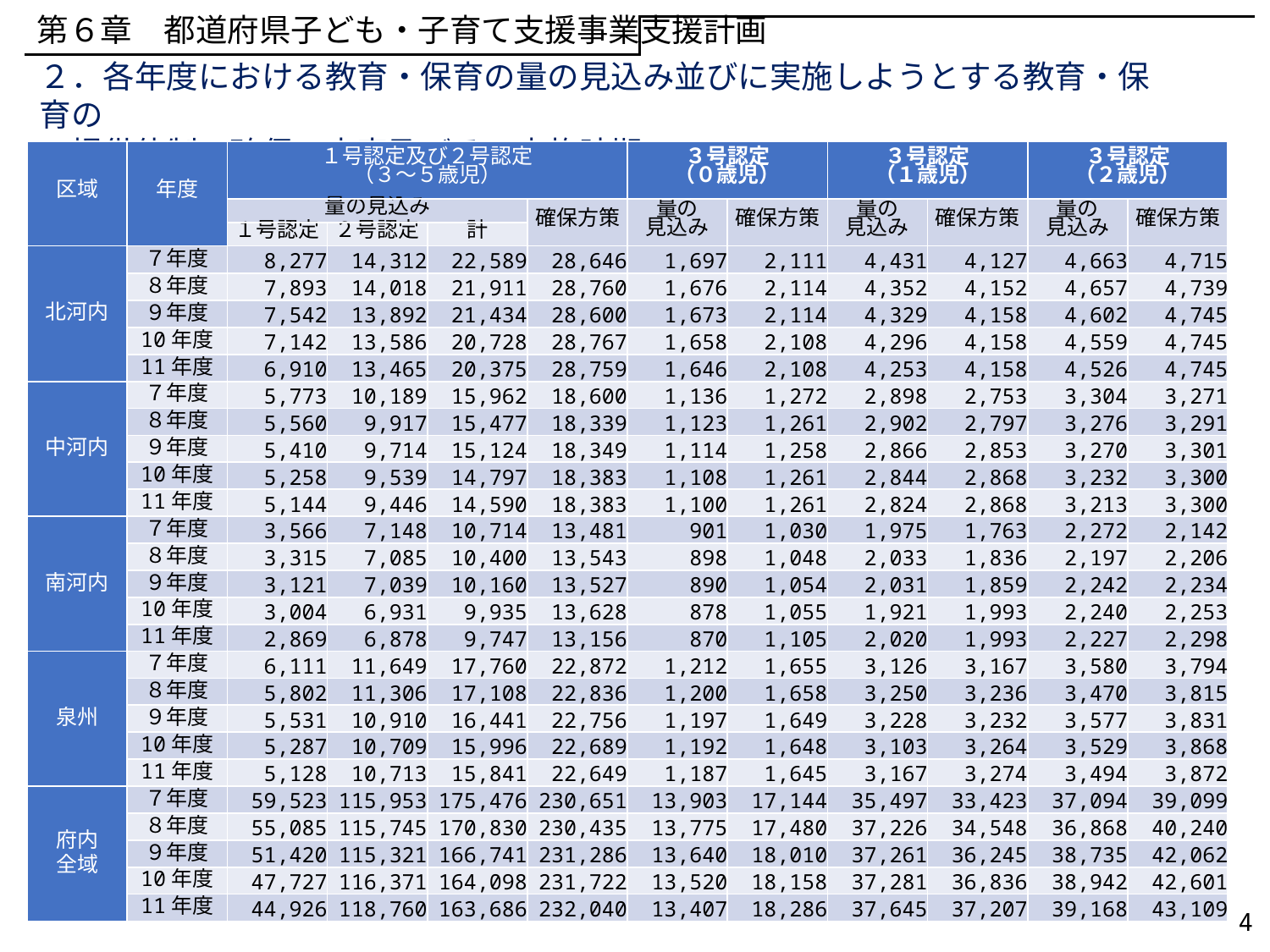

第６章　都道府県子ども・子育て支援事業支援計画

２．各年度における教育・保育の量の見込み並びに実施しようとする教育・保育の
　提供体制の確保の内容及びその実施時期
| 区域 | 年度 | １号認定及び２号認定 （３～５歳児） |  |  |  | ３号認定 （０歳児） |  | ３号認定 （１歳児） |  | ３号認定 （２歳児） |  |
| --- | --- | --- | --- | --- | --- | --- | --- | --- | --- | --- | --- |
|  |  | 量の見込み |  |  | 確保方策 | 量の 見込み | 確保方策 | 量の 見込み | 確保方策 | 量の 見込み | 確保方策 |
|  |  | １号認定 | ２号認定 | 計 |  |  |  |  |  |  |  |
| 北河内 | ７年度 | 8,277 | 14,312 | 22,589 | 28,646 | 1,697 | 2,111 | 4,431 | 4,127 | 4,663 | 4,715 |
|  | ８年度 | 7,893 | 14,018 | 21,911 | 28,760 | 1,676 | 2,114 | 4,352 | 4,152 | 4,657 | 4,739 |
|  | ９年度 | 7,542 | 13,892 | 21,434 | 28,600 | 1,673 | 2,114 | 4,329 | 4,158 | 4,602 | 4,745 |
|  | 10年度 | 7,142 | 13,586 | 20,728 | 28,767 | 1,658 | 2,108 | 4,296 | 4,158 | 4,559 | 4,745 |
|  | 11年度 | 6,910 | 13,465 | 20,375 | 28,759 | 1,646 | 2,108 | 4,253 | 4,158 | 4,526 | 4,745 |
| 中河内 | ７年度 | 5,773 | 10,189 | 15,962 | 18,600 | 1,136 | 1,272 | 2,898 | 2,753 | 3,304 | 3,271 |
|  | ８年度 | 5,560 | 9,917 | 15,477 | 18,339 | 1,123 | 1,261 | 2,902 | 2,797 | 3,276 | 3,291 |
|  | ９年度 | 5,410 | 9,714 | 15,124 | 18,349 | 1,114 | 1,258 | 2,866 | 2,853 | 3,270 | 3,301 |
|  | 10年度 | 5,258 | 9,539 | 14,797 | 18,383 | 1,108 | 1,261 | 2,844 | 2,868 | 3,232 | 3,300 |
|  | 11年度 | 5,144 | 9,446 | 14,590 | 18,383 | 1,100 | 1,261 | 2,824 | 2,868 | 3,213 | 3,300 |
| 南河内 | ７年度 | 3,566 | 7,148 | 10,714 | 13,481 | 901 | 1,030 | 1,975 | 1,763 | 2,272 | 2,142 |
|  | ８年度 | 3,315 | 7,085 | 10,400 | 13,543 | 898 | 1,048 | 2,033 | 1,836 | 2,197 | 2,206 |
|  | ９年度 | 3,121 | 7,039 | 10,160 | 13,527 | 890 | 1,054 | 2,031 | 1,859 | 2,242 | 2,234 |
|  | 10年度 | 3,004 | 6,931 | 9,935 | 13,628 | 878 | 1,055 | 1,921 | 1,993 | 2,240 | 2,253 |
|  | 11年度 | 2,869 | 6,878 | 9,747 | 13,156 | 870 | 1,105 | 2,020 | 1,993 | 2,227 | 2,298 |
| 泉州 | ７年度 | 6,111 | 11,649 | 17,760 | 22,872 | 1,212 | 1,655 | 3,126 | 3,167 | 3,580 | 3,794 |
|  | ８年度 | 5,802 | 11,306 | 17,108 | 22,836 | 1,200 | 1,658 | 3,250 | 3,236 | 3,470 | 3,815 |
|  | ９年度 | 5,531 | 10,910 | 16,441 | 22,756 | 1,197 | 1,649 | 3,228 | 3,232 | 3,577 | 3,831 |
|  | 10年度 | 5,287 | 10,709 | 15,996 | 22,689 | 1,192 | 1,648 | 3,103 | 3,264 | 3,529 | 3,868 |
|  | 11年度 | 5,128 | 10,713 | 15,841 | 22,649 | 1,187 | 1,645 | 3,167 | 3,274 | 3,494 | 3,872 |
| 府内 全域 | ７年度 | 59,523 | 115,953 | 175,476 | 230,651 | 13,903 | 17,144 | 35,497 | 33,423 | 37,094 | 39,099 |
|  | ８年度 | 55,085 | 115,745 | 170,830 | 230,435 | 13,775 | 17,480 | 37,226 | 34,548 | 36,868 | 40,240 |
|  | ９年度 | 51,420 | 115,321 | 166,741 | 231,286 | 13,640 | 18,010 | 37,261 | 36,245 | 38,735 | 42,062 |
|  | 10年度 | 47,727 | 116,371 | 164,098 | 231,722 | 13,520 | 18,158 | 37,281 | 36,836 | 38,942 | 42,601 |
|  | 11年度 | 44,926 | 118,760 | 163,686 | 232,040 | 13,407 | 18,286 | 37,645 | 37,207 | 39,168 | 43,109 |
4